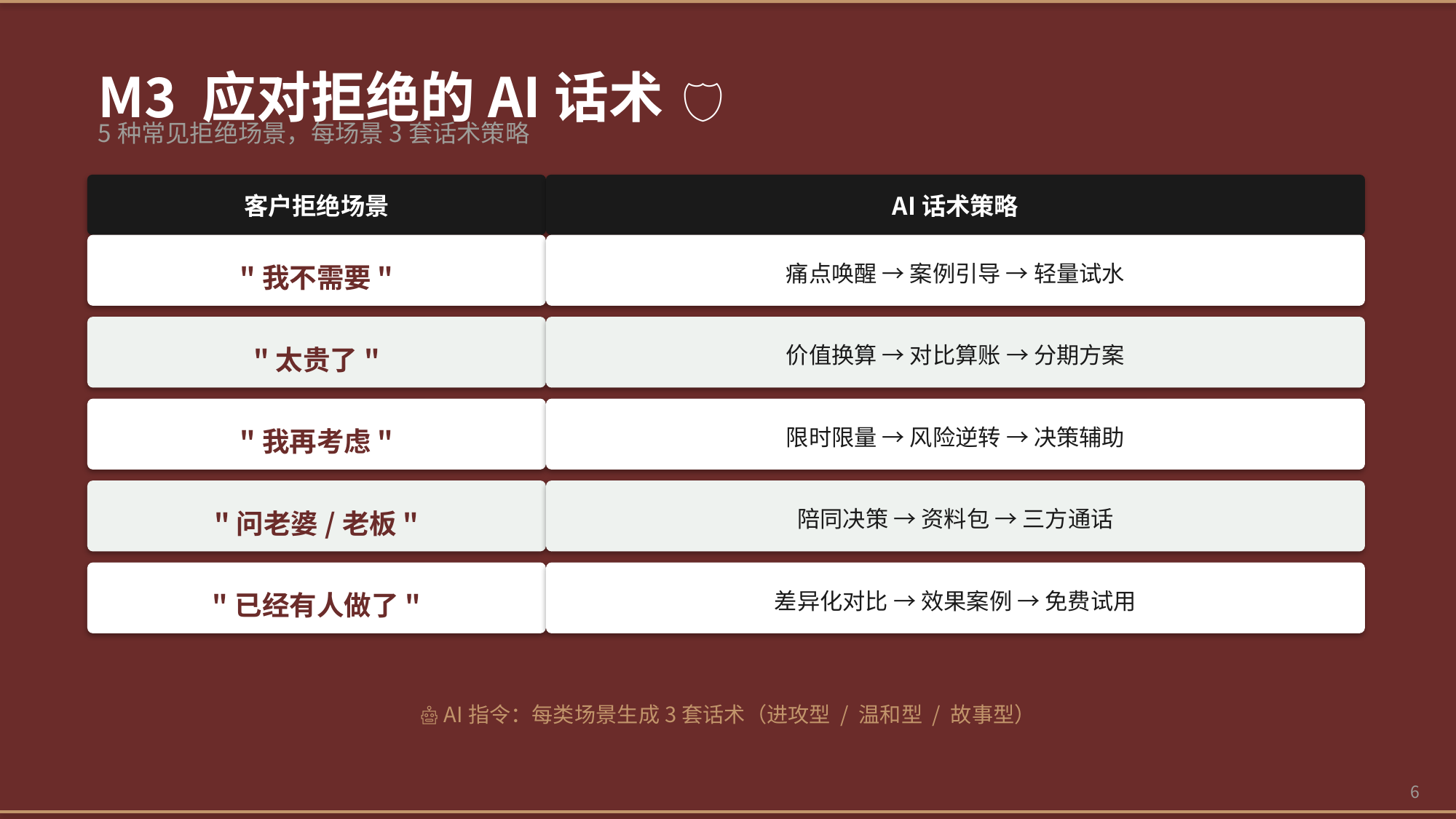

M3 应对拒绝的AI话术 🛡️
5种常见拒绝场景，每场景3套话术策略

客户拒绝场景
AI话术策略

"我不需要"
痛点唤醒 → 案例引导 → 轻量试水

"太贵了"
价值换算 → 对比算账 → 分期方案

"我再考虑"
限时限量 → 风险逆转 → 决策辅助

"问老婆/老板"
陪同决策 → 资料包 → 三方通话

"已经有人做了"
差异化对比 → 效果案例 → 免费试用
🤖 AI指令：每类场景生成3套话术（进攻型 / 温和型 / 故事型）
6